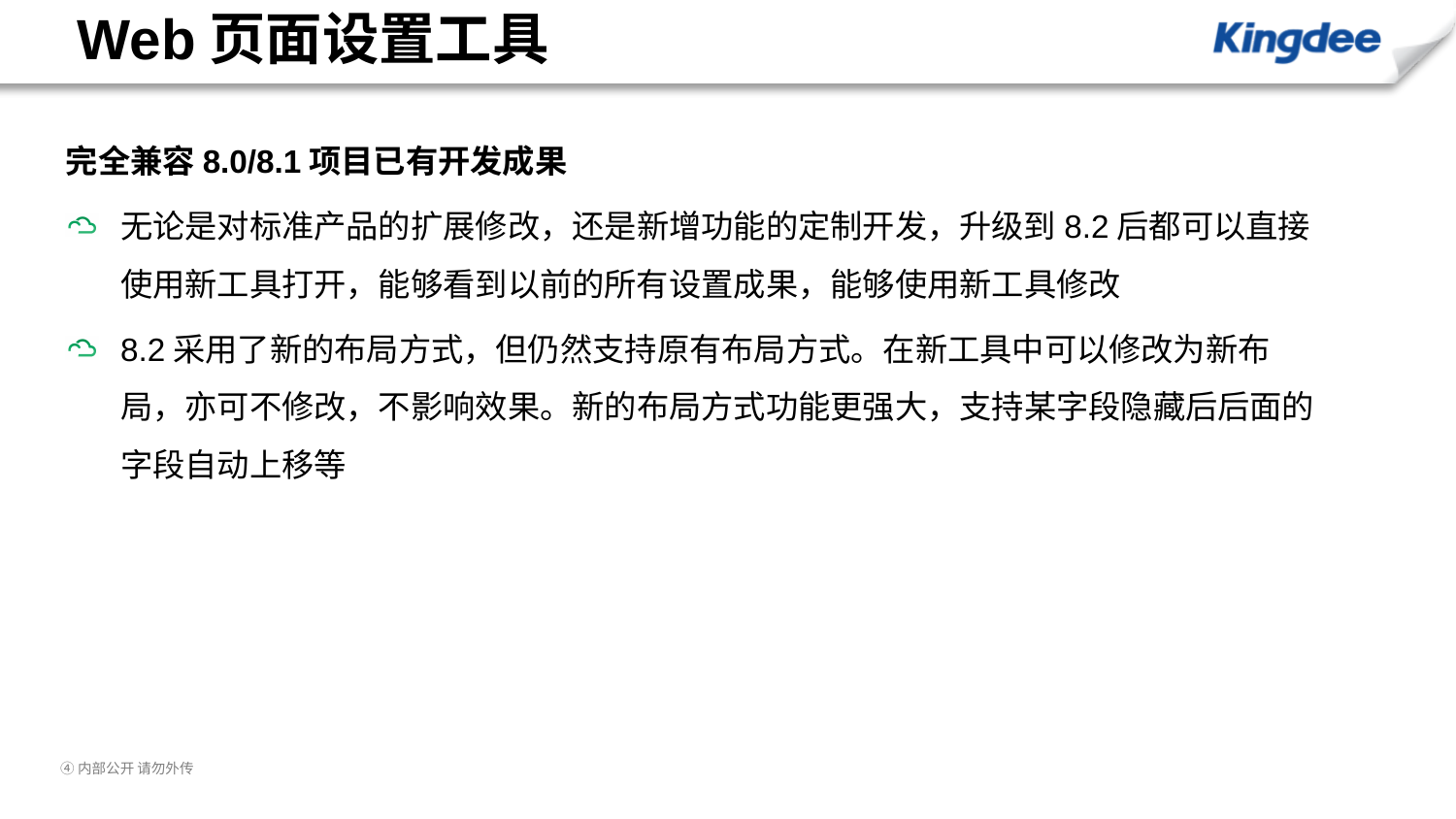

# Web页面设置工具
完全兼容8.0/8.1项目已有开发成果
无论是对标准产品的扩展修改，还是新增功能的定制开发，升级到8.2后都可以直接使用新工具打开，能够看到以前的所有设置成果，能够使用新工具修改
8.2采用了新的布局方式，但仍然支持原有布局方式。在新工具中可以修改为新布局，亦可不修改，不影响效果。新的布局方式功能更强大，支持某字段隐藏后后面的字段自动上移等